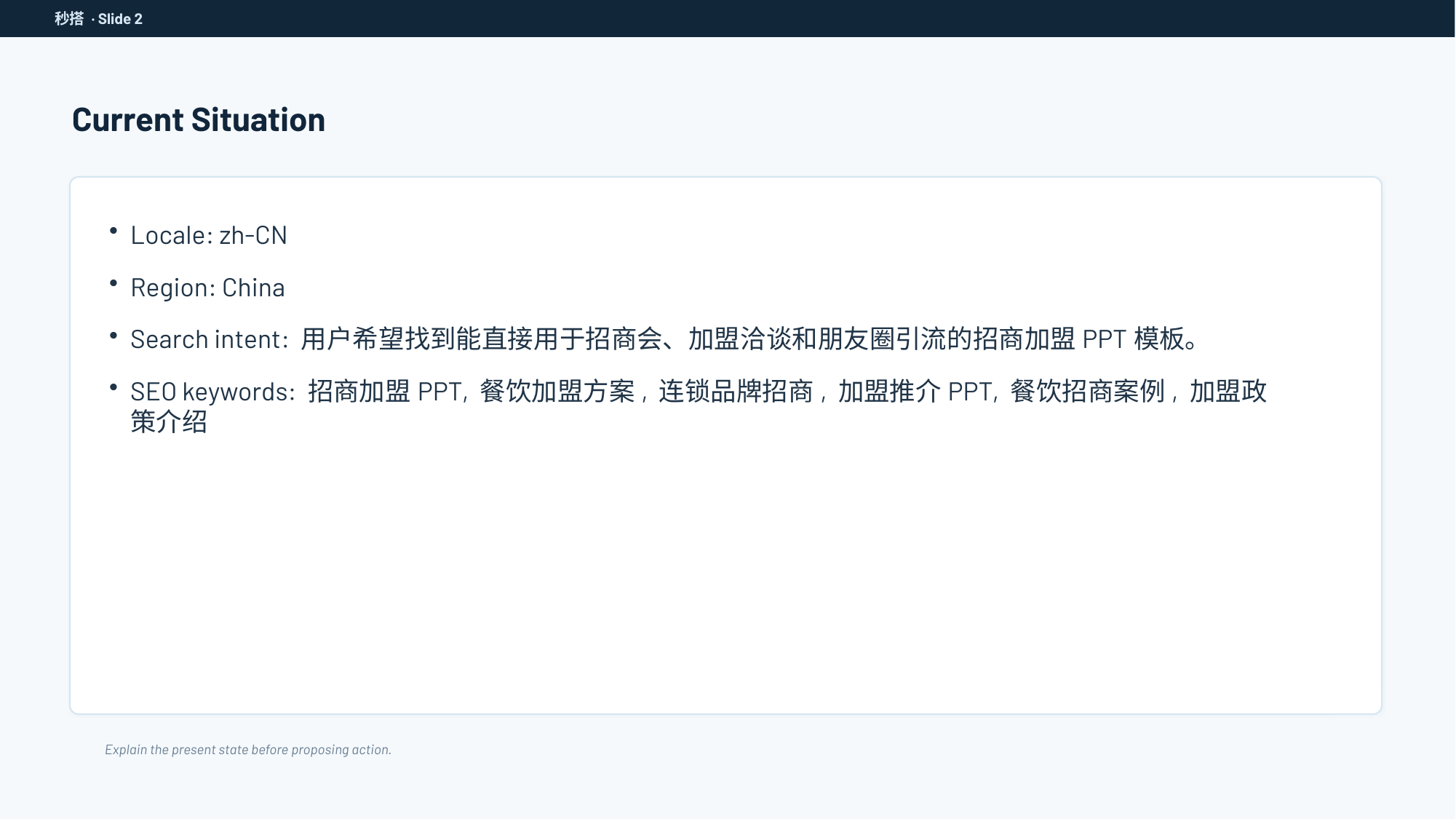

秒搭 · Slide 2
Current Situation

Locale: zh-CN
Region: China
Search intent: 用户希望找到能直接用于招商会、加盟洽谈和朋友圈引流的招商加盟PPT模板。
SEO keywords: 招商加盟PPT, 餐饮加盟方案, 连锁品牌招商, 加盟推介PPT, 餐饮招商案例, 加盟政策介绍
Explain the present state before proposing action.